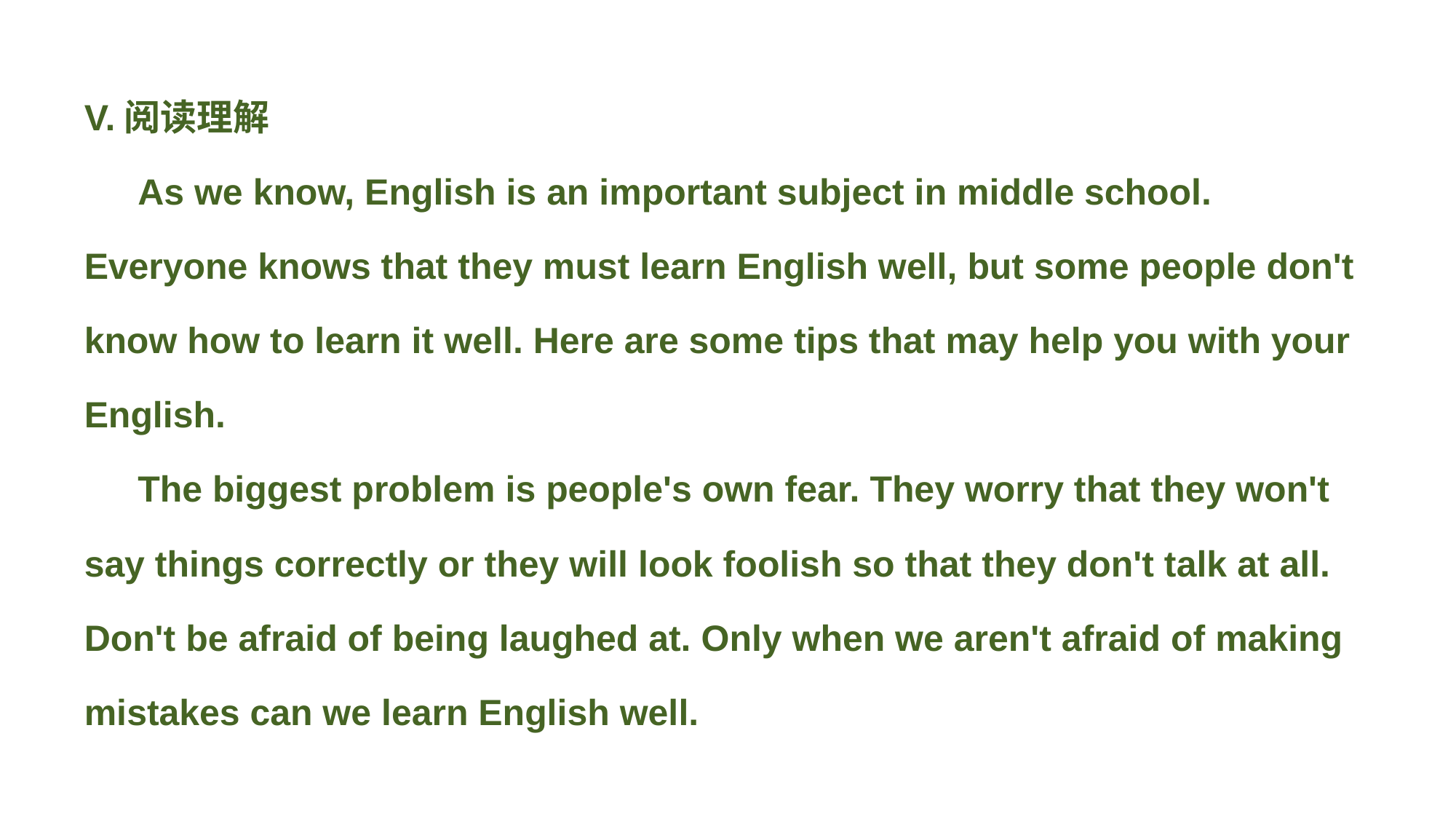

V.阅读理解
As we know, English is an important subject in middle school. Everyone knows that they must learn English well, but some people don't know how to learn it well. Here are some tips that may help you with your English.
The biggest problem is people's own fear. They worry that they won't say things correctly or they will look foolish so that they don't talk at all. Don't be afraid of being laughed at. Only when we aren't afraid of making mistakes can we learn English well.